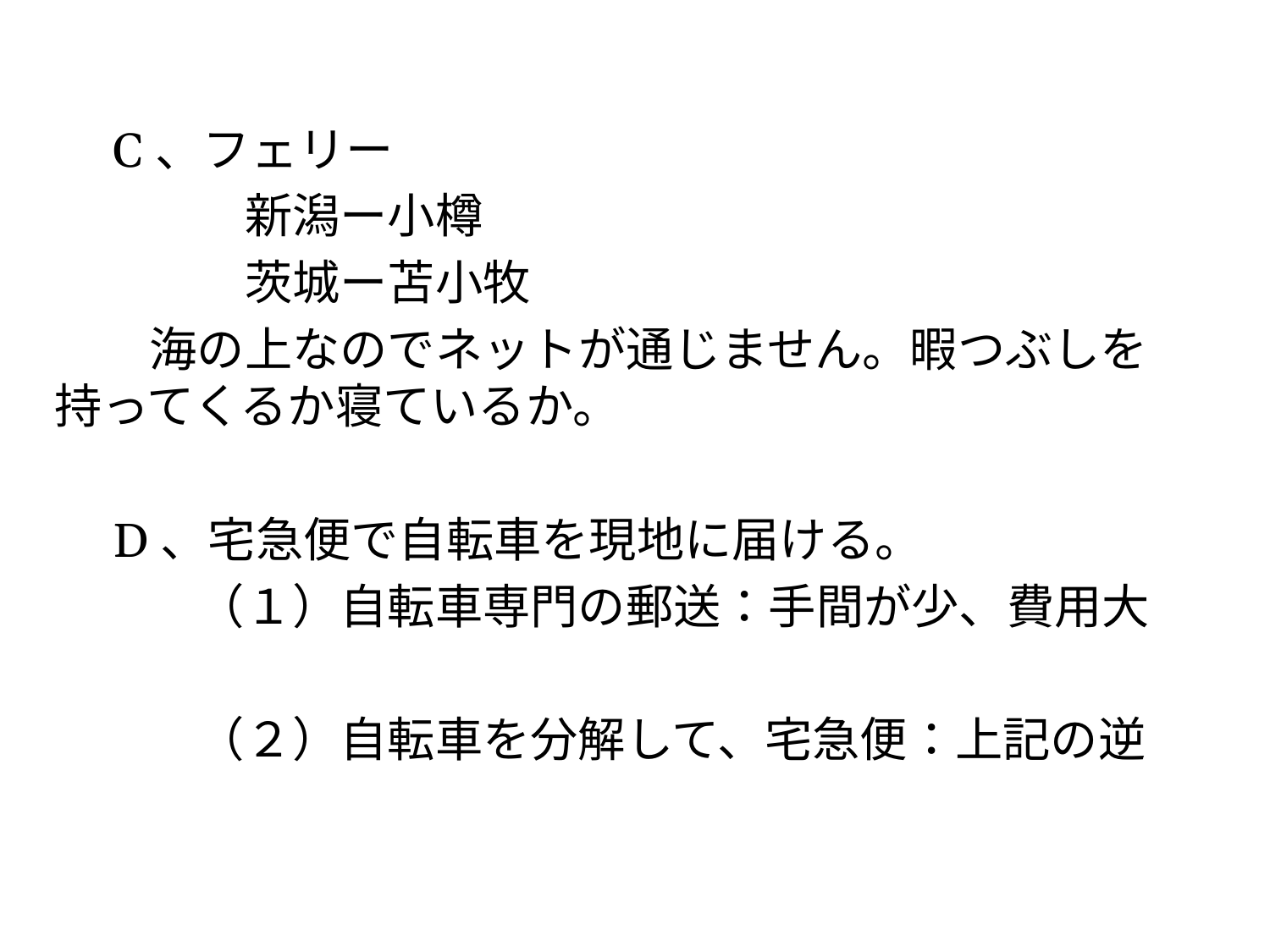

#

　C、フェリー
　　　　新潟ー小樽
　　　　茨城ー苫小牧
　　海の上なのでネットが通じません。暇つぶしを持ってくるか寝ているか。

　D、宅急便で自転車を現地に届ける。
　　　（１）自転車専門の郵送：手間が少、費用大

　　　（２）自転車を分解して、宅急便：上記の逆